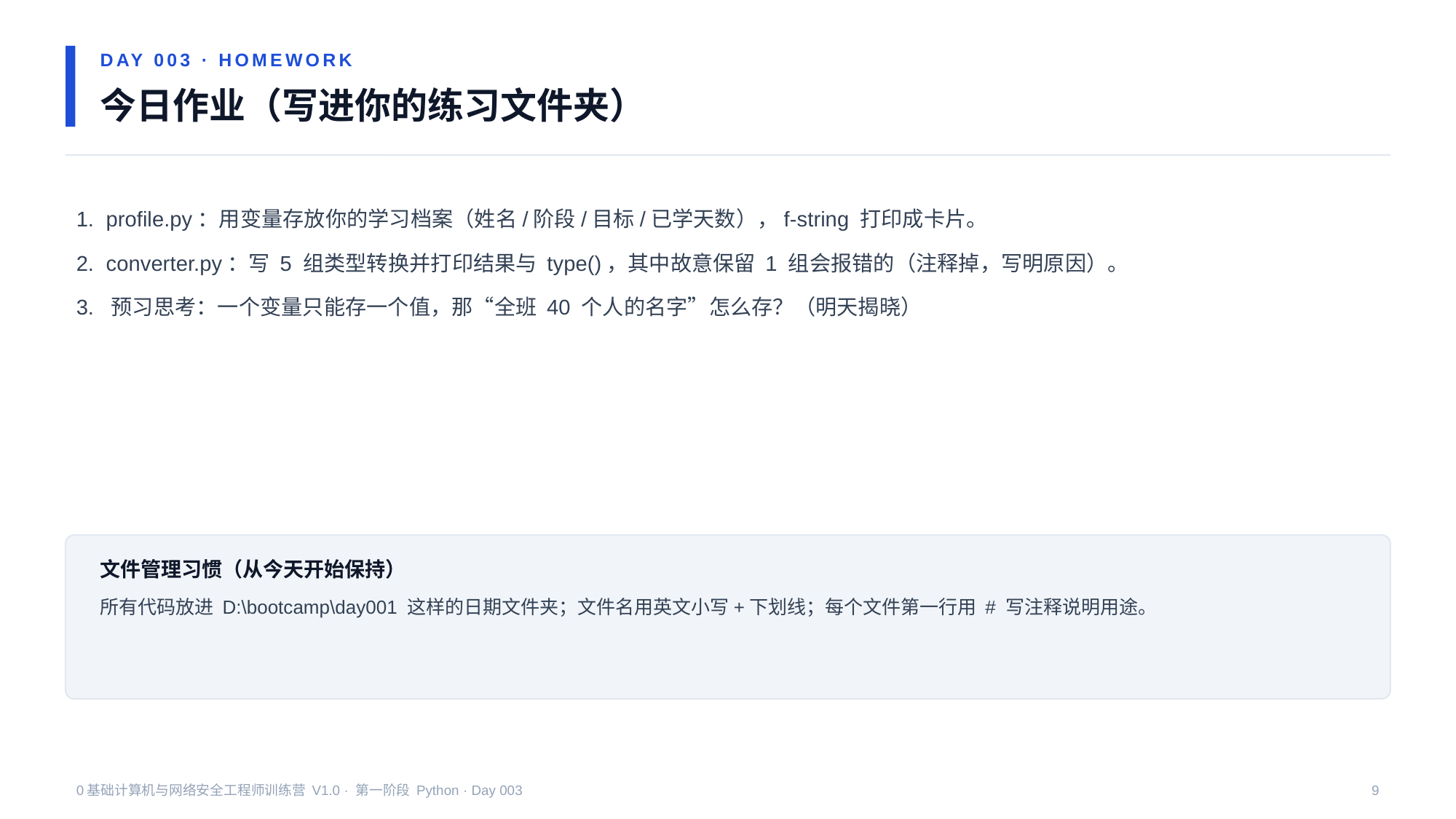

DAY 003 · HOMEWORK

今日作业（写进你的练习文件夹）

1.  profile.py：用变量存放你的学习档案（姓名/阶段/目标/已学天数），f-string 打印成卡片。
2.  converter.py：写 5 组类型转换并打印结果与 type()，其中故意保留 1 组会报错的（注释掉，写明原因）。
3.  预习思考：一个变量只能存一个值，那“全班 40 个人的名字”怎么存？（明天揭晓）

文件管理习惯（从今天开始保持）
所有代码放进 D:\bootcamp\day001 这样的日期文件夹；文件名用英文小写+下划线；每个文件第一行用 # 写注释说明用途。
0基础计算机与网络安全工程师训练营 V1.0 · 第一阶段 Python · Day 003
9